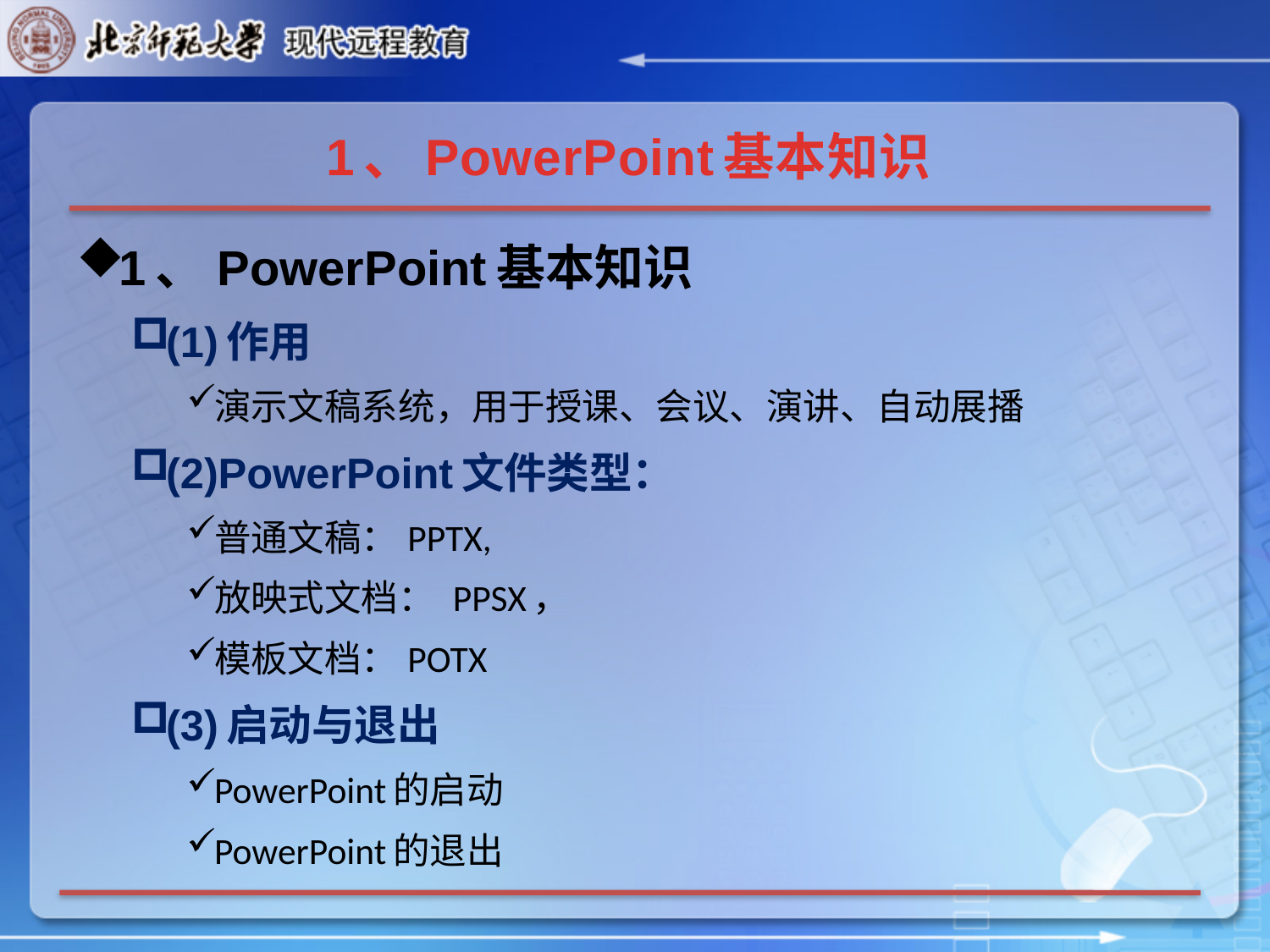

# 1、PowerPoint基本知识
1、PowerPoint基本知识
(1)作用
演示文稿系统，用于授课、会议、演讲、自动展播
(2)PowerPoint文件类型：
普通文稿：PPTX,
放映式文档： PPSX，
模板文档：POTX
(3)启动与退出
PowerPoint的启动
PowerPoint的退出